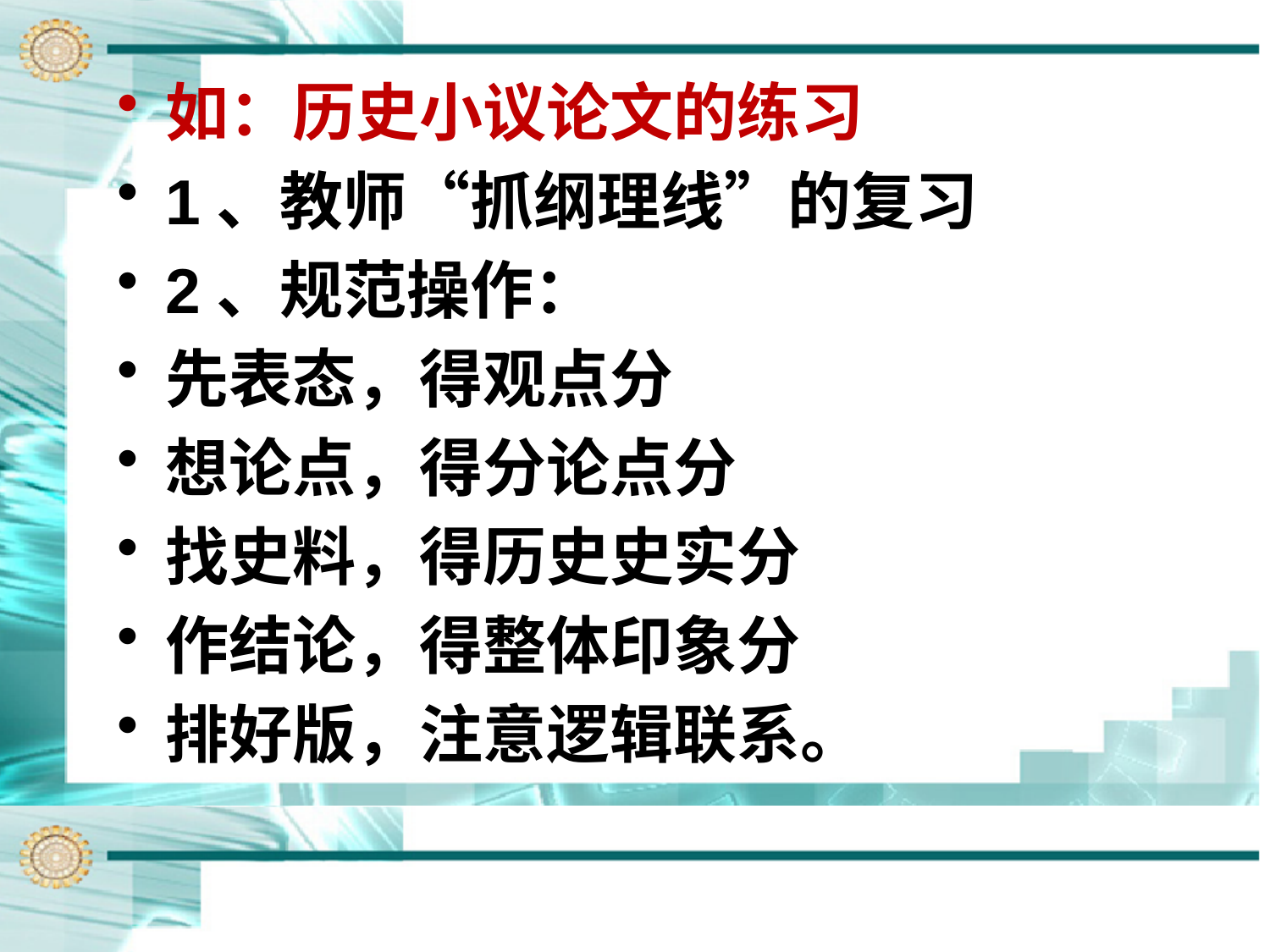

如：历史小议论文的练习
1、教师“抓纲理线”的复习
2、规范操作：
先表态，得观点分
想论点，得分论点分
找史料，得历史史实分
作结论，得整体印象分
排好版，注意逻辑联系。